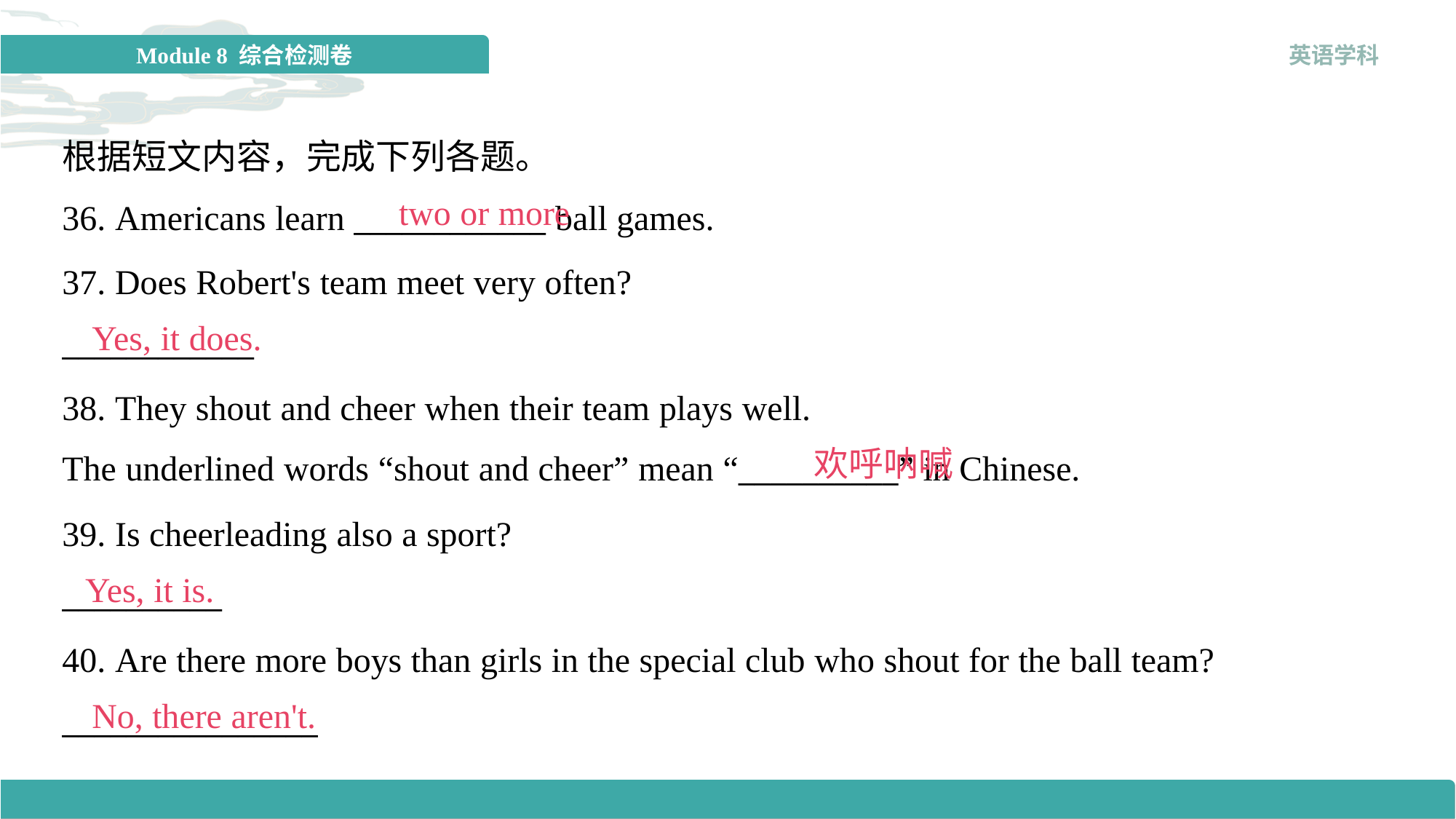

根据短文内容，完成下列各题。
two or more
36. Americans learn ____________ ball games.
37. Does Robert's team meet very often?
____________
Yes, it does.
38. They shout and cheer when their team plays well.
The underlined words “shout and cheer” mean “__________” in Chinese.
欢呼呐喊
39. Is cheerleading also a sport?
__________
Yes, it is.
40. Are there more boys than girls in the special club who shout for the ball team?
________________
No, there aren't.